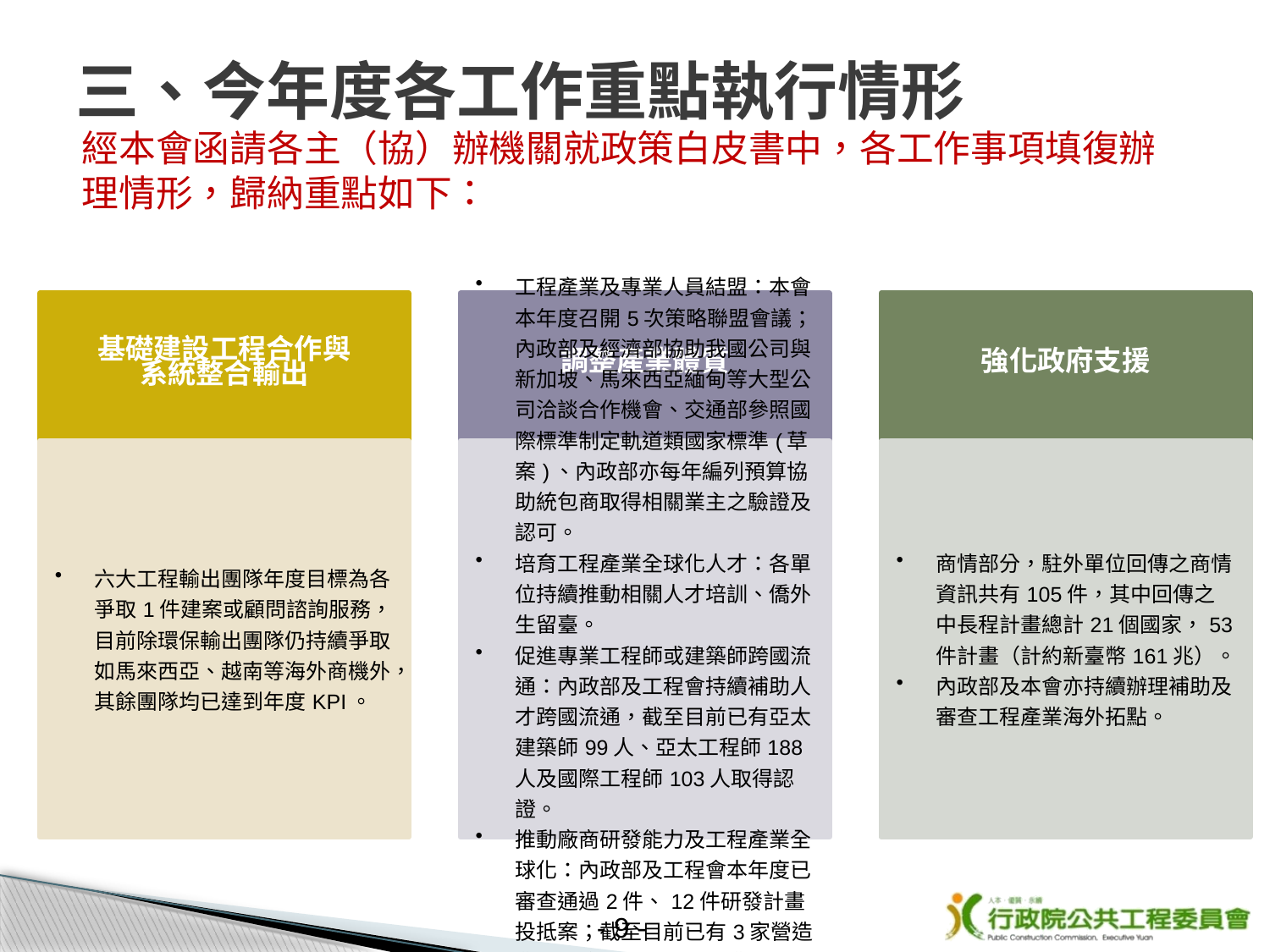

# 三、今年度各工作重點執行情形
經本會函請各主（協）辦機關就政策白皮書中，各工作事項填復辦理情形，歸納重點如下：
基礎建設工程合作與
系統整合輸出
調整產業體質
強化政府支援
商情部分，駐外單位回傳之商情資訊共有105件，其中回傳之中長程計畫總計21個國家，53件計畫（計約新臺幣161兆）。
培育工程產業全球化人才：各單位持續推動相關人才培訓、僑外生留臺。
內政部及本會亦持續辦理補助及審查工程產業海外拓點。
六大工程輸出團隊年度目標為各爭取1件建案或顧問諮詢服務，目前除環保輸出團隊仍持續爭取如馬來西亞、越南等海外商機外，其餘團隊均已達到年度KPI。
促進專業工程師或建築師跨國流通：內政部及工程會持續補助人才跨國流通，截至目前已有亞太建築師99人、亞太工程師188人及國際工程師103人取得認證。